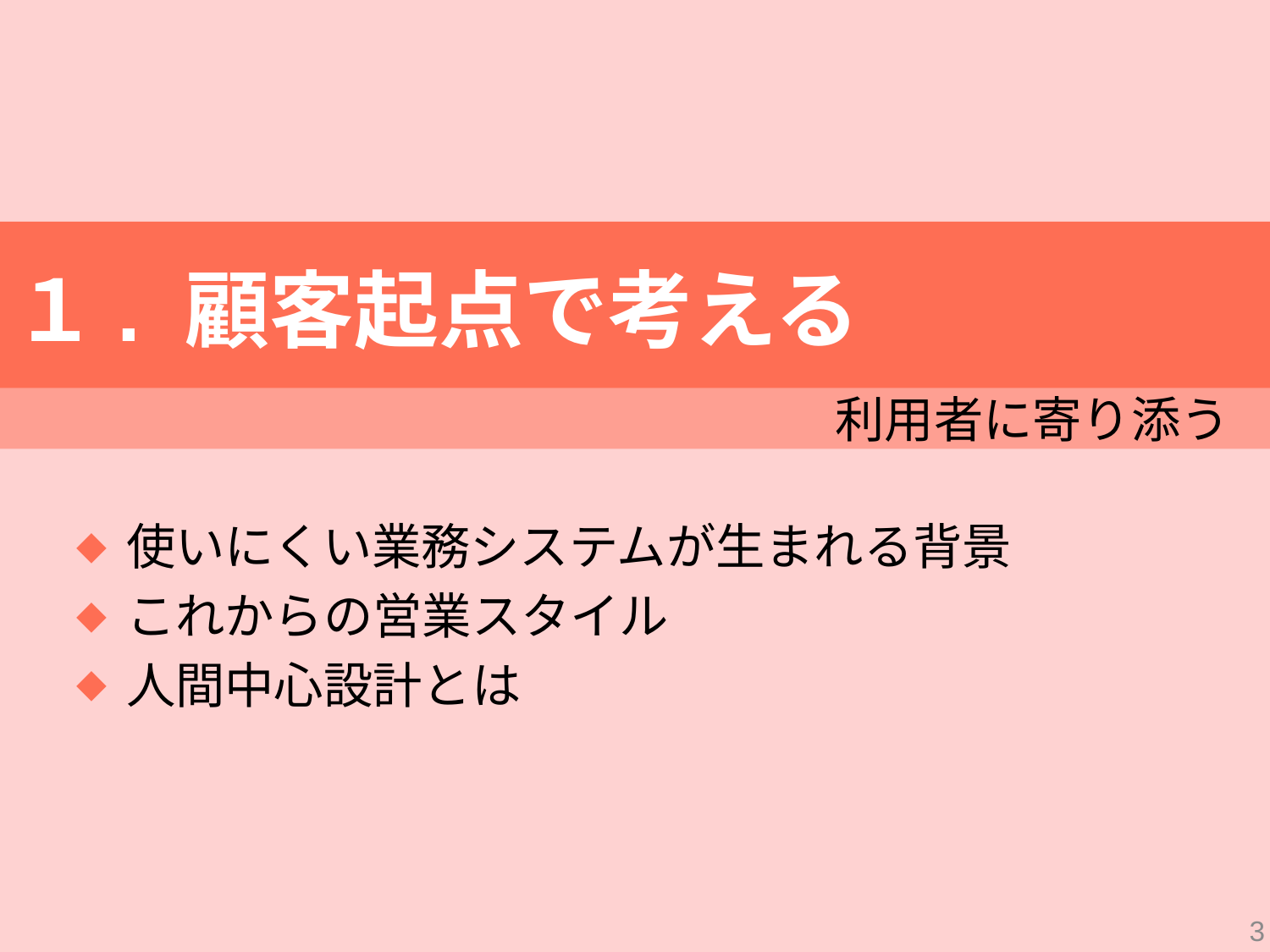

# １. 顧客起点で考える
利用者に寄り添う
使いにくい業務システムが生まれる背景
これからの営業スタイル
人間中心設計とは
3